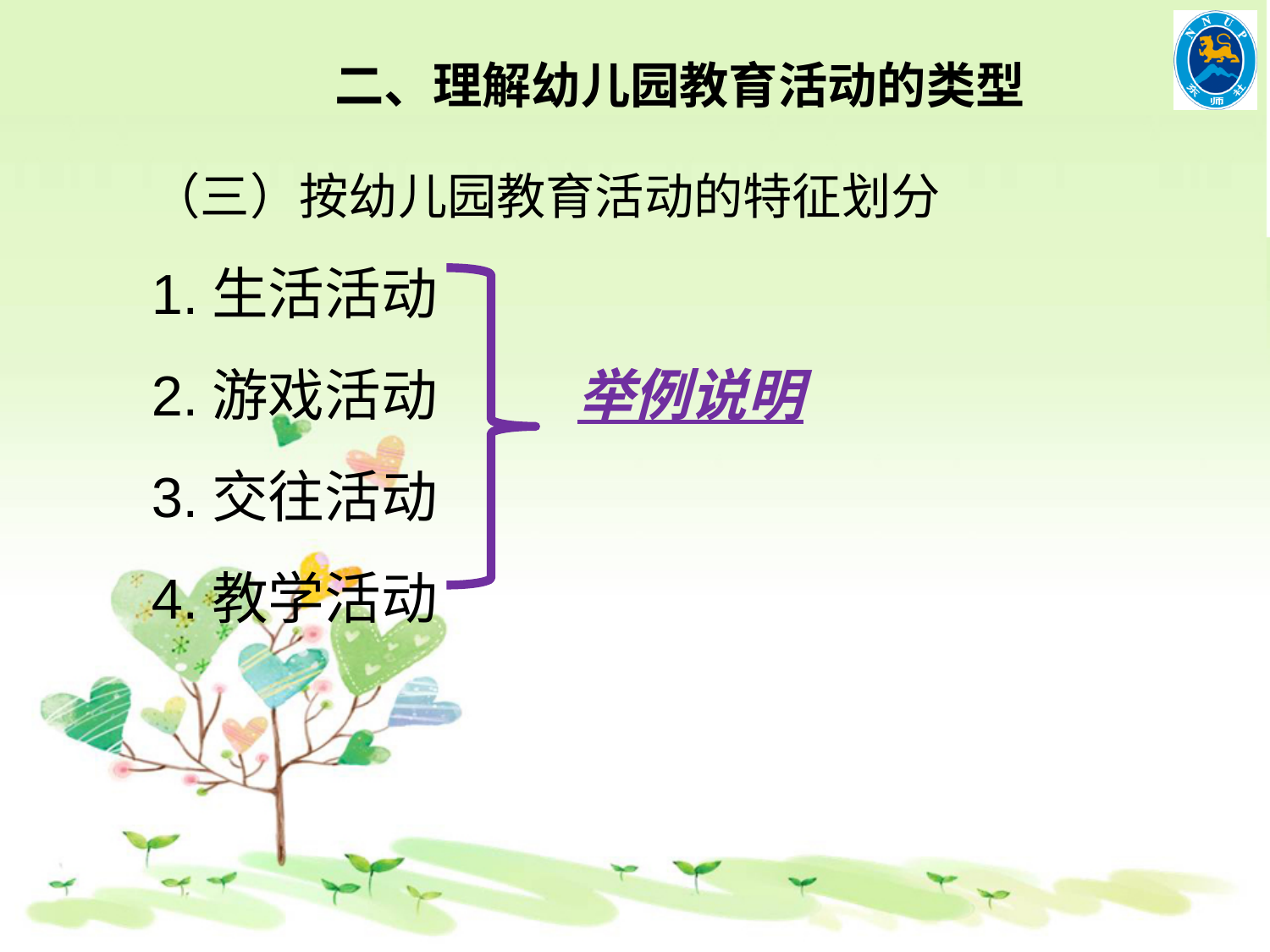

二、理解幼儿园教育活动的类型
（三）按幼儿园教育活动的特征划分
1.生活活动
2.游戏活动           举例说明
3.交往活动
4.教学活动